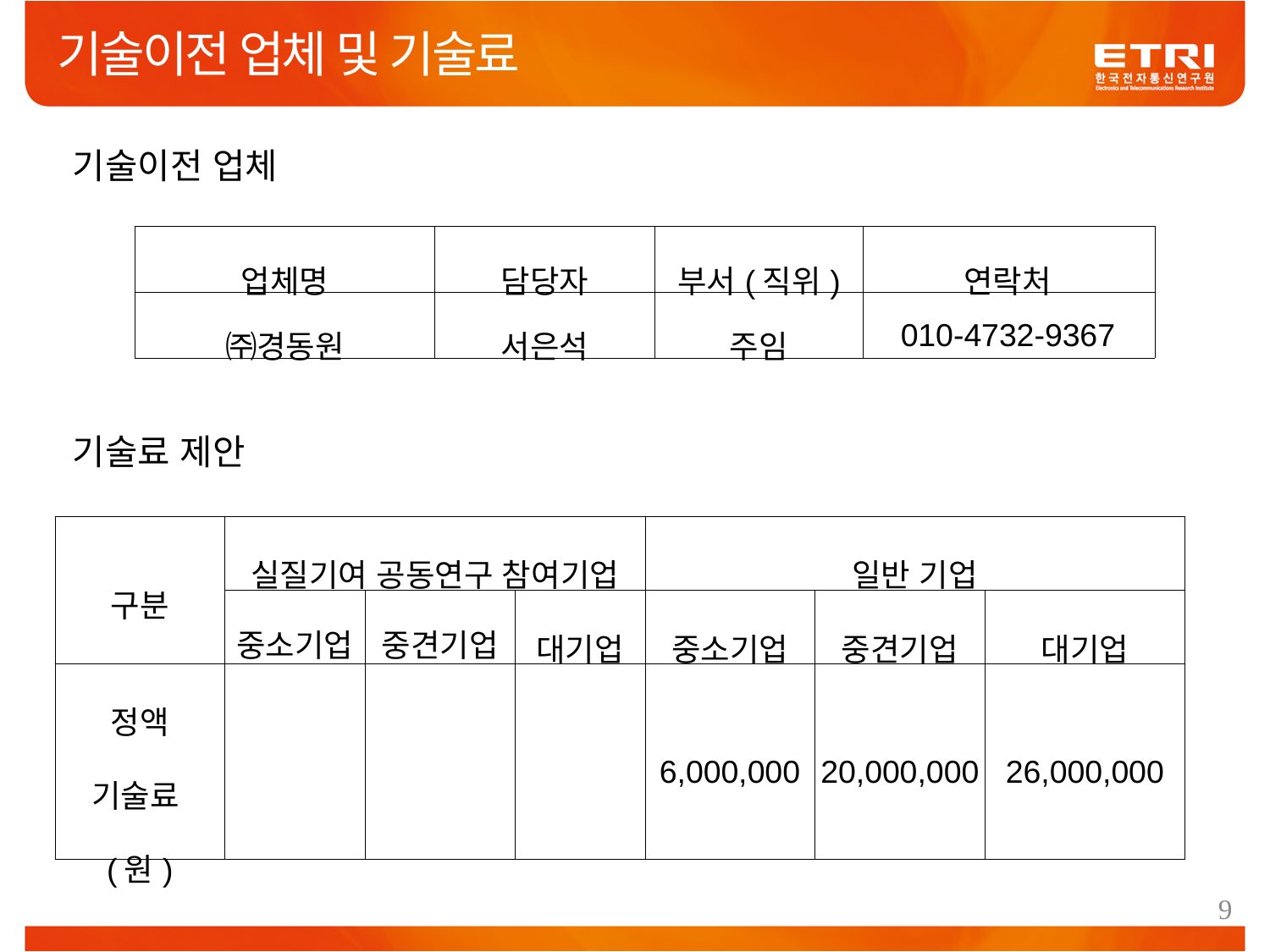

기술이전 업체 및 기술료
기술이전 업체
| 업체명 | 담당자 | 부서(직위) | 연락처 |
| --- | --- | --- | --- |
| ㈜경동원 | 서은석 | 주임 | 010-4732-9367 |
기술료 제안
| 구분 | 실질기여 공동연구 참여기업 |  |  | 일반 기업 |  |  |
| --- | --- | --- | --- | --- | --- | --- |
|  | 중소기업 | 중견기업 | 대기업 | 중소기업 | 중견기업 | 대기업 |
| 정액 기술료(원) |  |  |  | 6,000,000 | 20,000,000 | 26,000,000 |
9